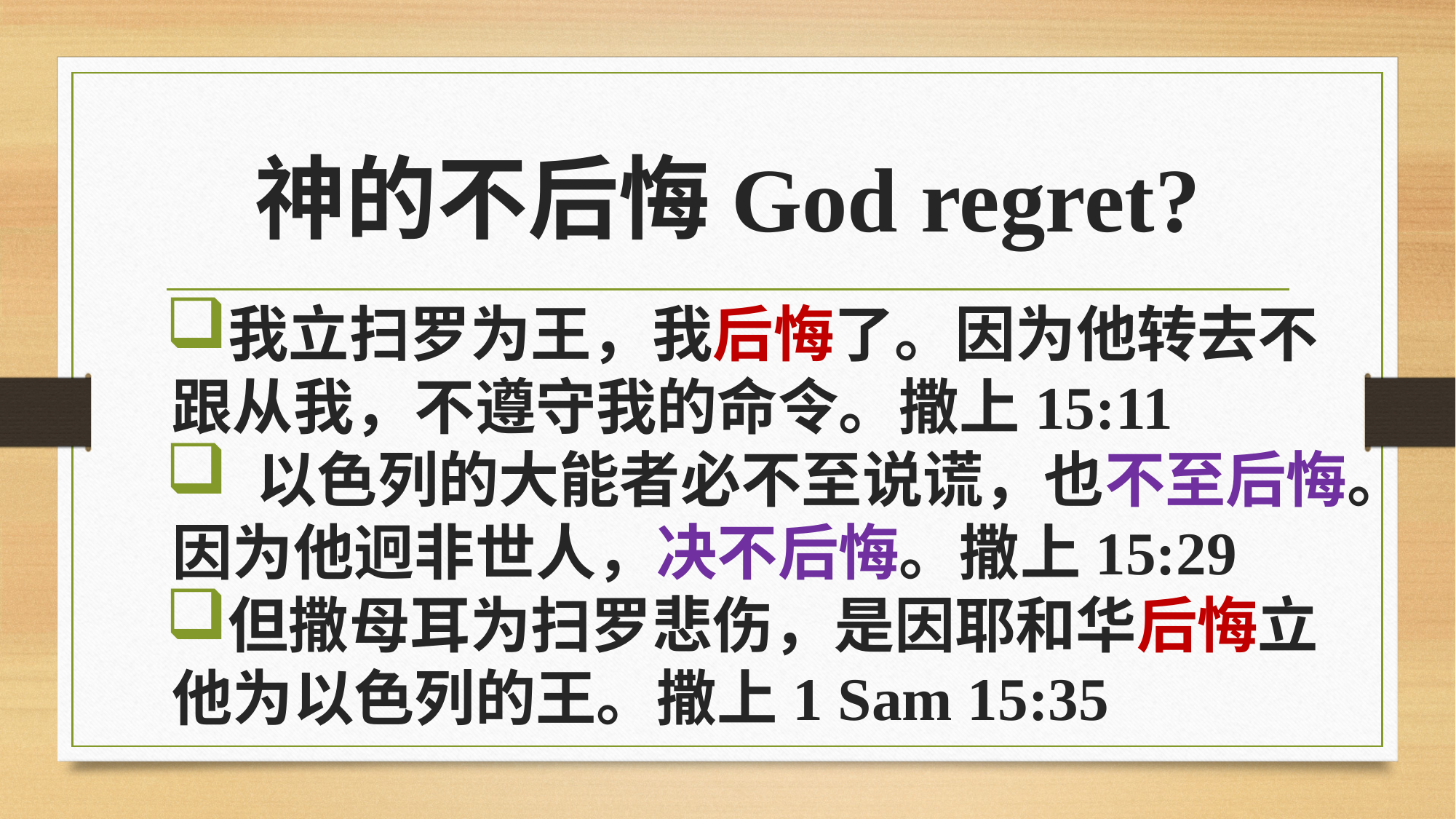

# 神的不后悔God regret?
我立扫罗为王，我后悔了。因为他转去不跟从我，不遵守我的命令。撒上15:11
 以色列的大能者必不至说谎，也不至后悔。因为他迥非世人，决不后悔。撒上15:29
但撒母耳为扫罗悲伤，是因耶和华后悔立他为以色列的王。撒上1 Sam 15:35